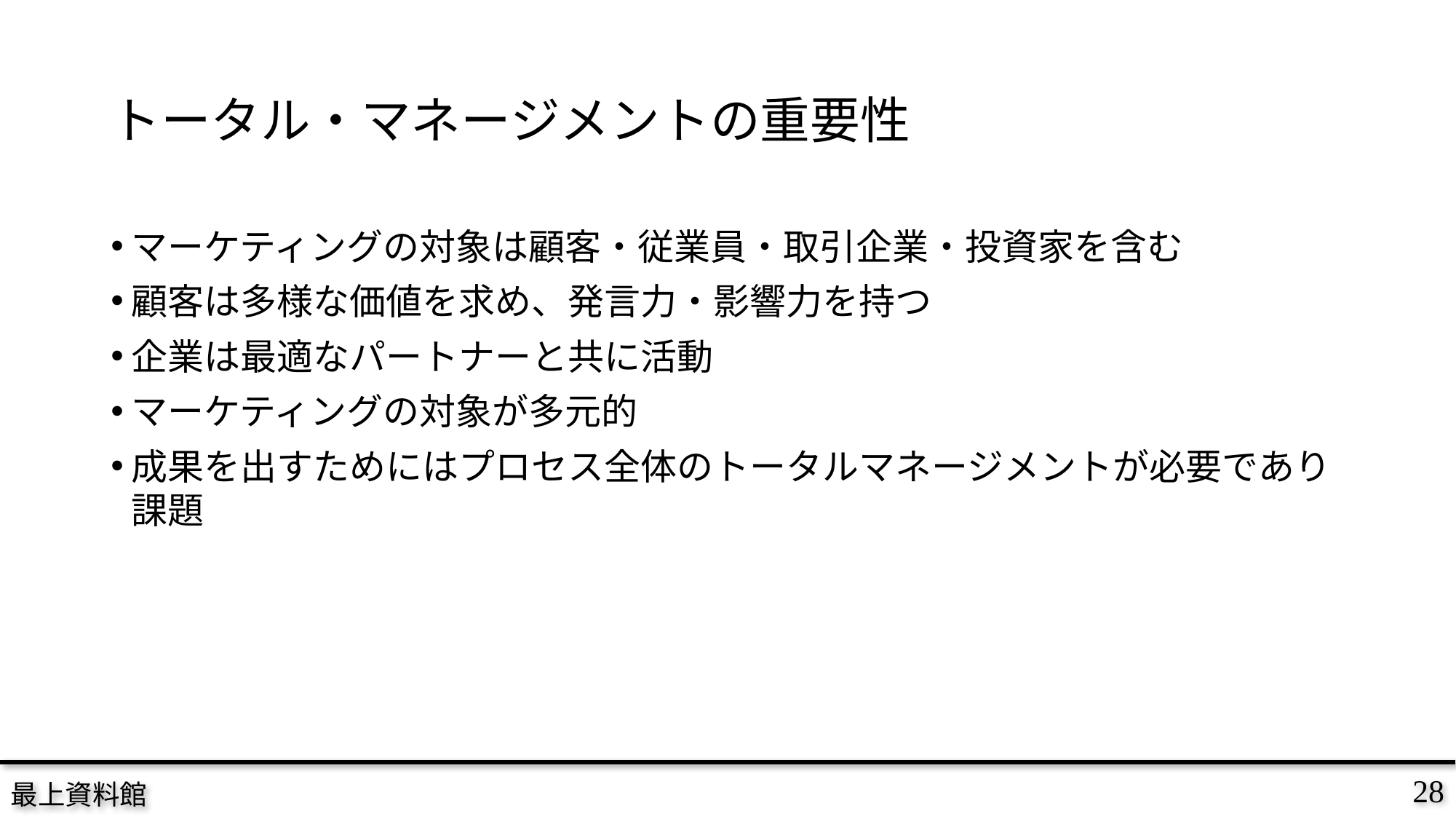

# トータル・マネージメントの重要性
マーケティングの対象は顧客・従業員・取引企業・投資家を含む
顧客は多様な価値を求め、発言力・影響力を持つ
企業は最適なパートナーと共に活動
マーケティングの対象が多元的
成果を出すためにはプロセス全体のトータルマネージメントが必要であり課題